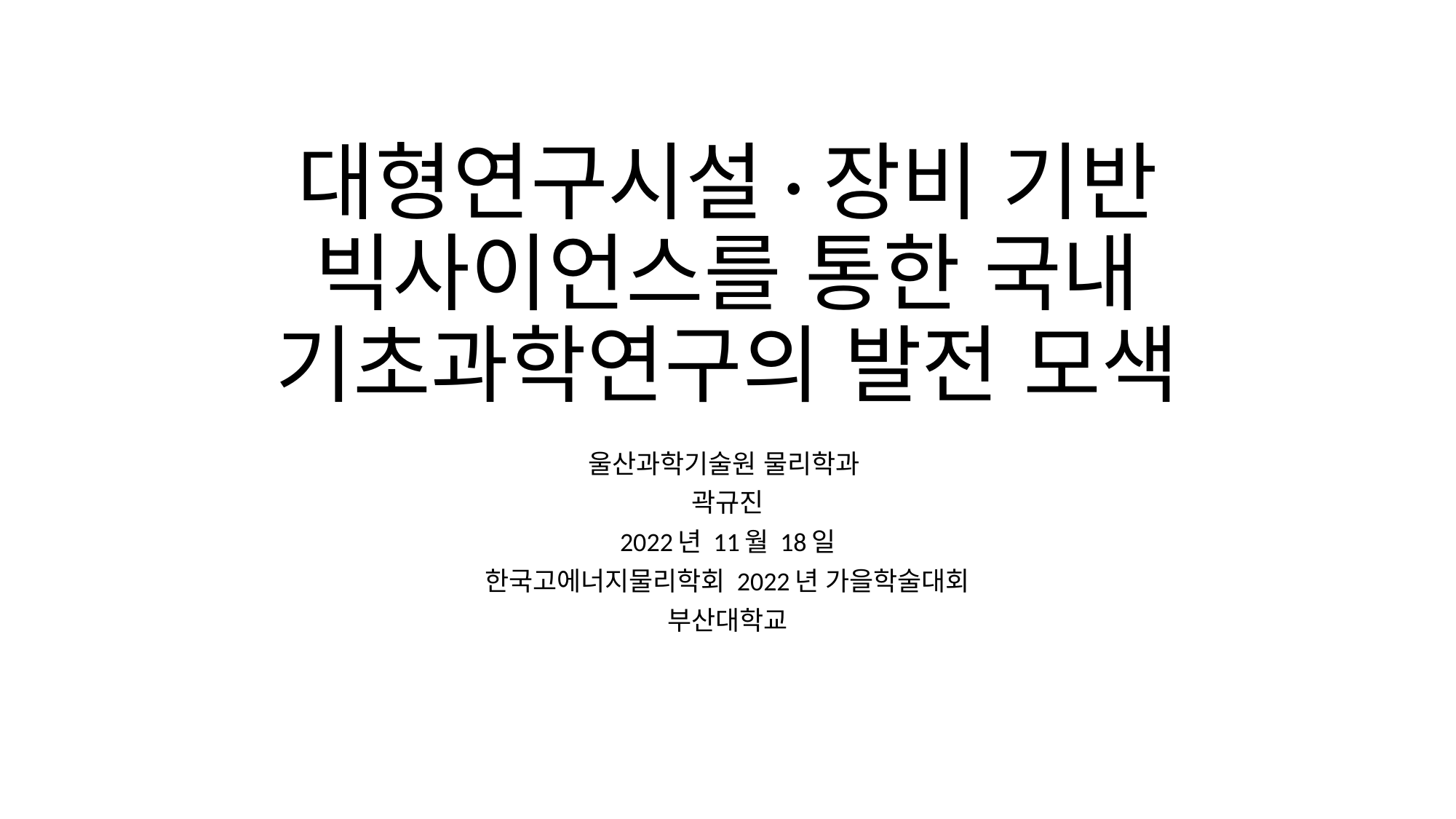

# 대형연구시설·장비 기반 빅사이언스를 통한 국내 기초과학연구의 발전 모색
울산과학기술원 물리학과
곽규진
2022년 11월 18일
한국고에너지물리학회 2022년 가을학술대회
부산대학교